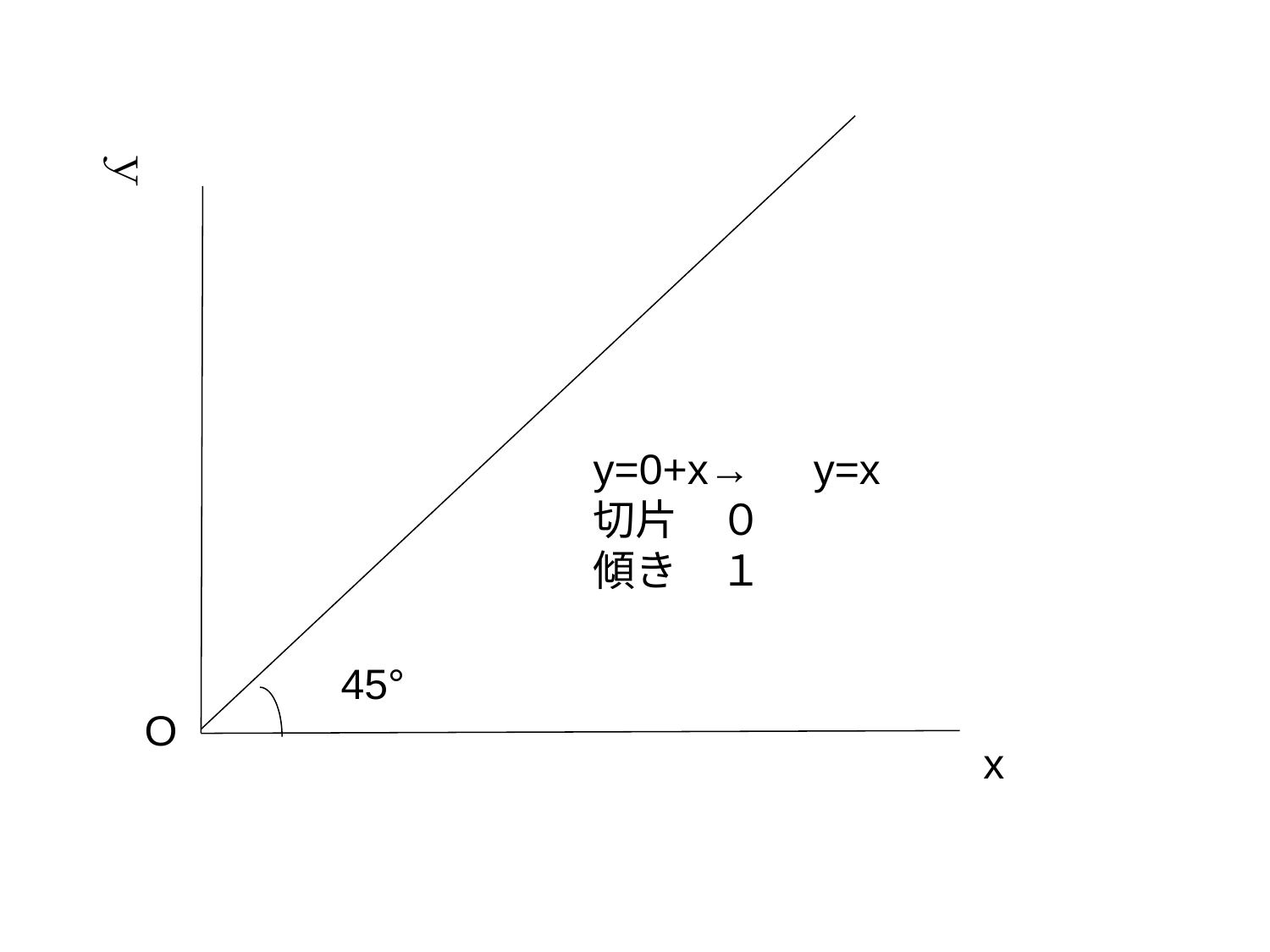

ｙ

y=0+x→　y=x
切片　０
傾き　１
45°

O
x